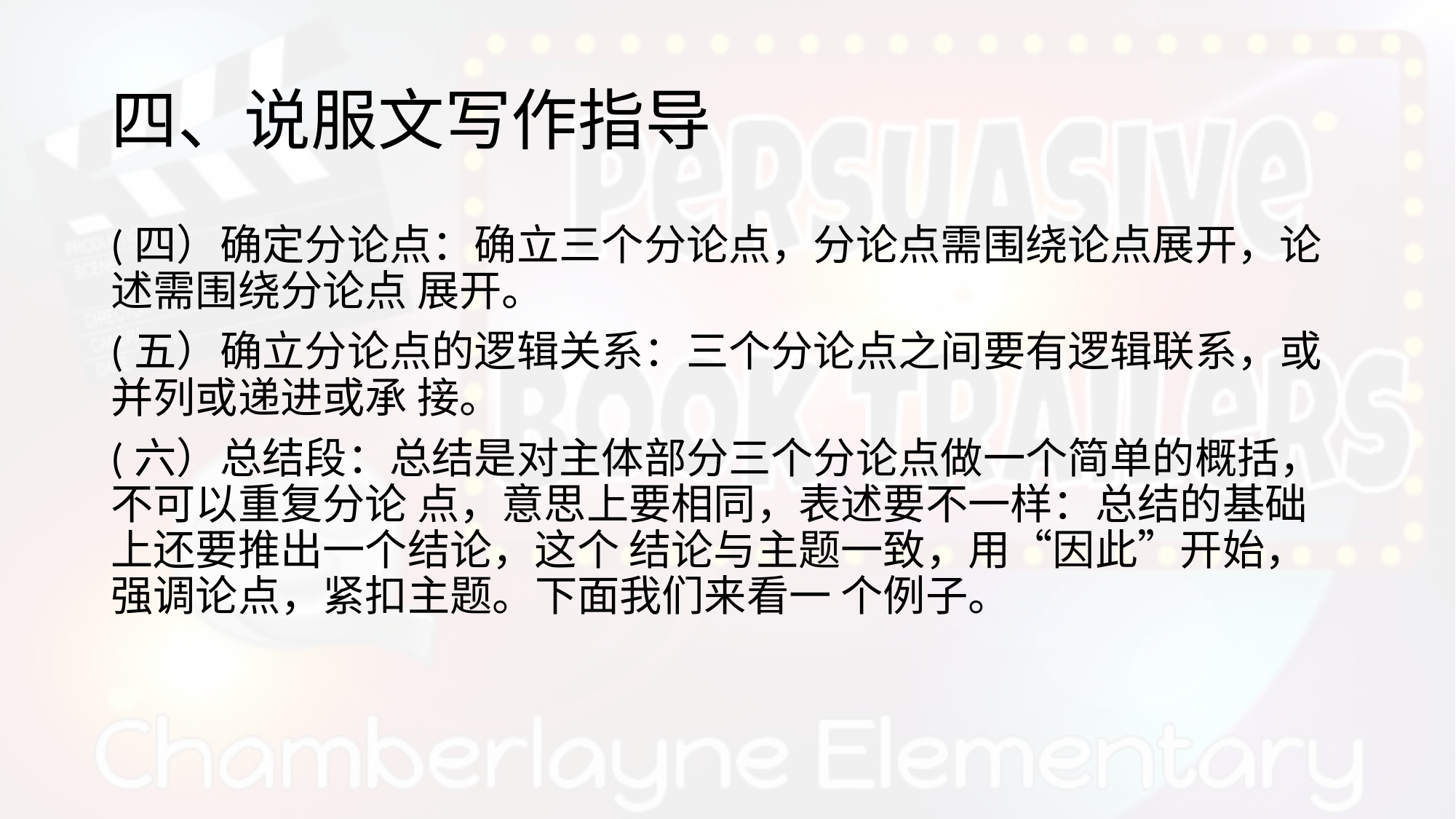

# 四、说服文写作指导
(四）	确定分论点：确立三个分论点，分论点需围绕论点展开，论述需围绕分论点 展开。
(五）	确立分论点的逻辑关系：三个分论点之间要有逻辑联系，或并列或递进或承 接。
(六）	总结段：总结是对主体部分三个分论点做一个简单的概括，不可以重复分论 点，意思上要相同，表述要不一样：总结的基础上还要推出一个结论，这个 结论与主题一致，用“因此”开始，强调论点，紧扣主题。下面我们来看一 个例子。